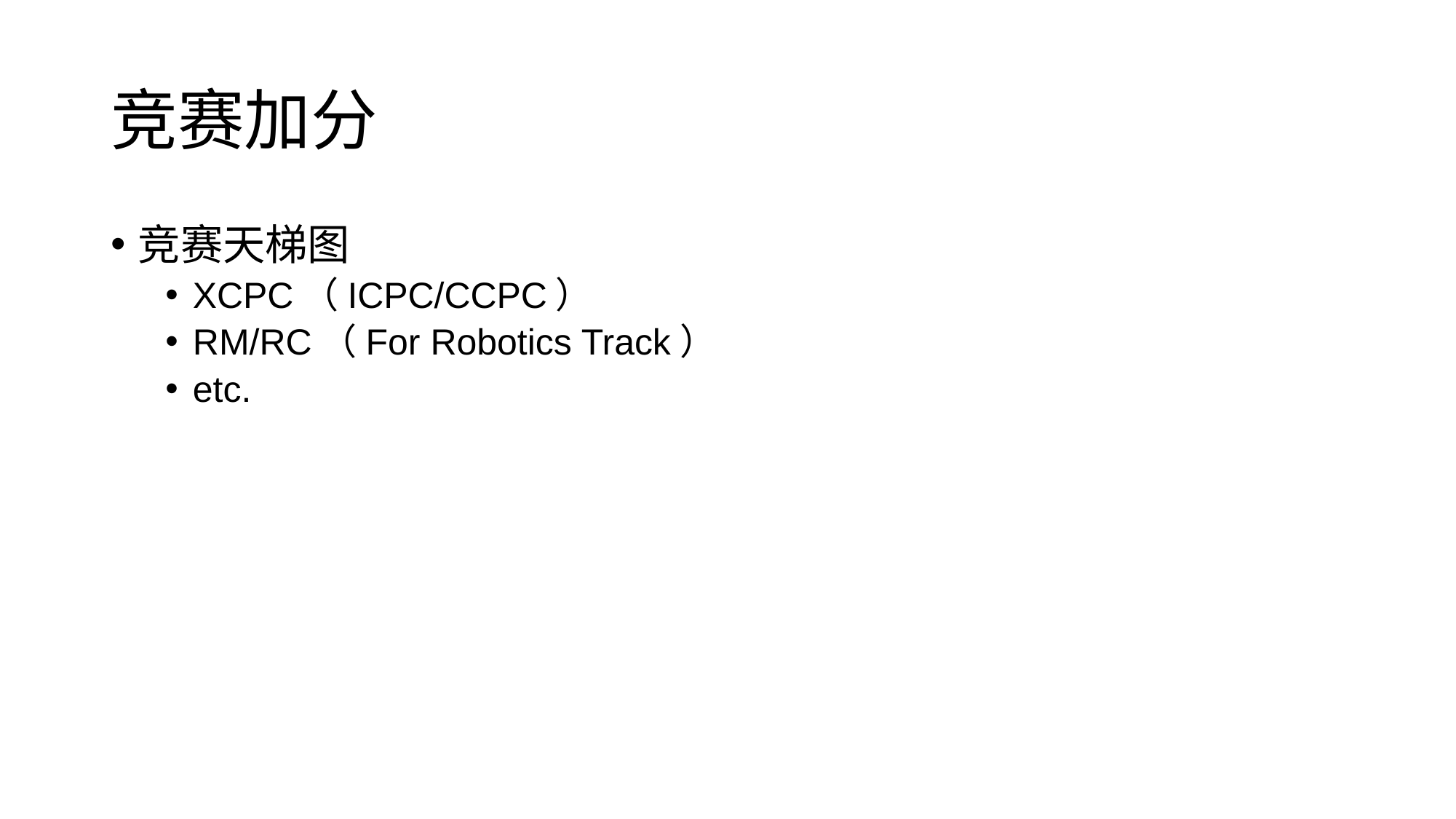

# 竞赛加分
竞赛天梯图
XCPC（ICPC/CCPC）
RM/RC（For Robotics Track）
etc.